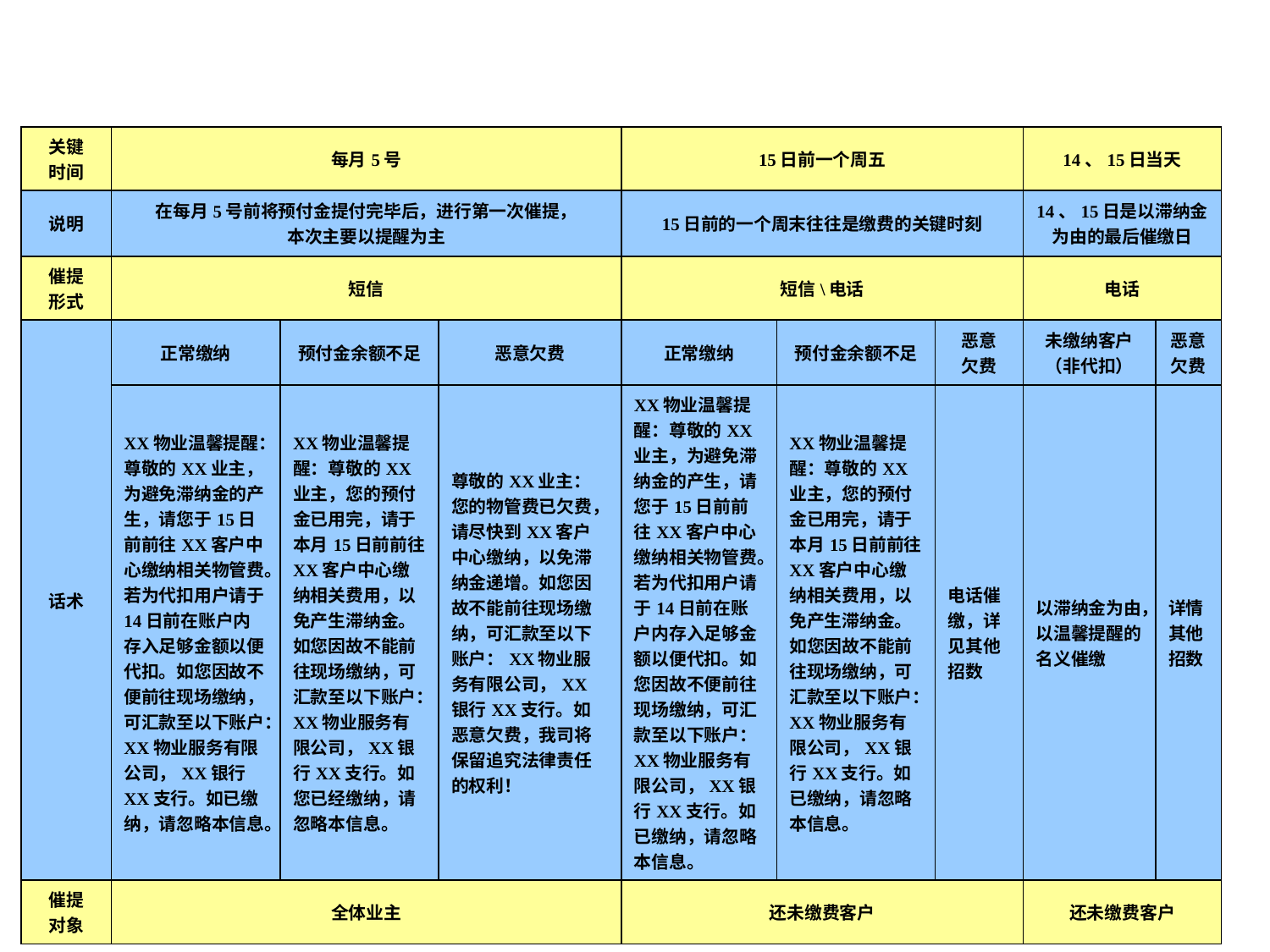

| 关键 时间 | 每月5号 |  |  | 15日前一个周五 |  |  | 14、15日当天 |  |
| --- | --- | --- | --- | --- | --- | --- | --- | --- |
| 说明 | 在每月5号前将预付金提付完毕后，进行第一次催提， 本次主要以提醒为主 |  |  | 15日前的一个周末往往是缴费的关键时刻 |  |  | 14、15日是以滞纳金为由的最后催缴日 |  |
| 催提 形式 | 短信 |  |  | 短信\电话 |  |  | 电话 |  |
| 话术 | 正常缴纳 | 预付金余额不足 | 恶意欠费 | 正常缴纳 | 预付金余额不足 | 恶意 欠费 | 未缴纳客户（非代扣） | 恶意欠费 |
|  | XX物业温馨提醒：尊敬的XX业主，为避免滞纳金的产生，请您于15日前前往XX客户中心缴纳相关物管费。若为代扣用户请于14日前在账户内存入足够金额以便代扣。如您因故不便前往现场缴纳，可汇款至以下账户：XX物业服务有限公司，XX银行XX支行。如已缴纳，请忽略本信息。 | XX物业温馨提醒：尊敬的XX业主，您的预付金已用完，请于本月15日前前往XX客户中心缴纳相关费用，以免产生滞纳金。如您因故不能前往现场缴纳，可汇款至以下账户：XX物业服务有限公司，XX银行XX支行。如您已经缴纳，请忽略本信息。 | 尊敬的XX业主：您的物管费已欠费，请尽快到XX客户中心缴纳，以免滞纳金递增。如您因故不能前往现场缴纳，可汇款至以下账户：XX物业服务有限公司，XX银行XX支行。如恶意欠费，我司将保留追究法律责任的权利！ | XX物业温馨提醒：尊敬的XX业主，为避免滞纳金的产生，请您于15日前前往XX客户中心缴纳相关物管费。若为代扣用户请于14日前在账户内存入足够金额以便代扣。如您因故不便前往现场缴纳，可汇款至以下账户：XX物业服务有限公司，XX银行XX支行。如已缴纳，请忽略本信息。 | XX物业温馨提醒：尊敬的XX业主，您的预付金已用完，请于本月15日前前往XX客户中心缴纳相关费用，以免产生滞纳金。如您因故不能前往现场缴纳，可汇款至以下账户：XX物业服务有限公司，XX银行XX支行。如已缴纳，请忽略本信息。 | 电话催缴，详见其他招数 | 以滞纳金为由，以温馨提醒的名义催缴 | 详情其他招数 |
| 催提 对象 | 全体业主 |  |  | 还未缴费客户 |  |  | 还未缴费客户 |  |